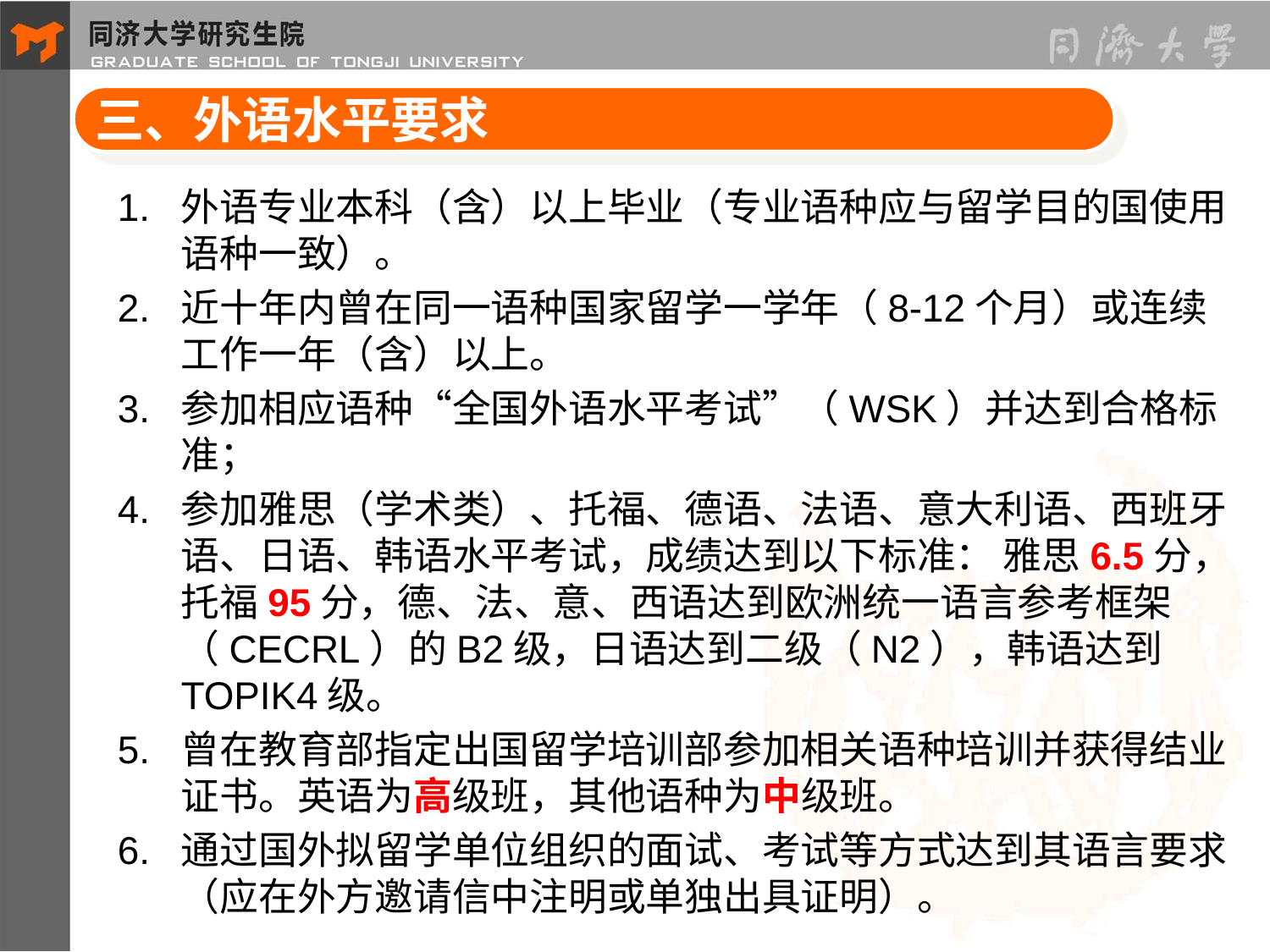

三、外语水平要求
外语专业本科（含）以上毕业（专业语种应与留学目的国使用语种一致）。
近十年内曾在同一语种国家留学一学年（8-12个月）或连续工作一年（含）以上。
参加相应语种“全国外语水平考试”（WSK）并达到合格标准；
参加雅思（学术类）、托福、德语、法语、意大利语、西班牙语、日语、韩语水平考试，成绩达到以下标准： 雅思6.5分，托福95分，德、法、意、西语达到欧洲统一语言参考框架（CECRL）的B2级，日语达到二级（N2），韩语达到TOPIK4级。
曾在教育部指定出国留学培训部参加相关语种培训并获得结业证书。英语为高级班，其他语种为中级班。
通过国外拟留学单位组织的面试、考试等方式达到其语言要求（应在外方邀请信中注明或单独出具证明）。

19